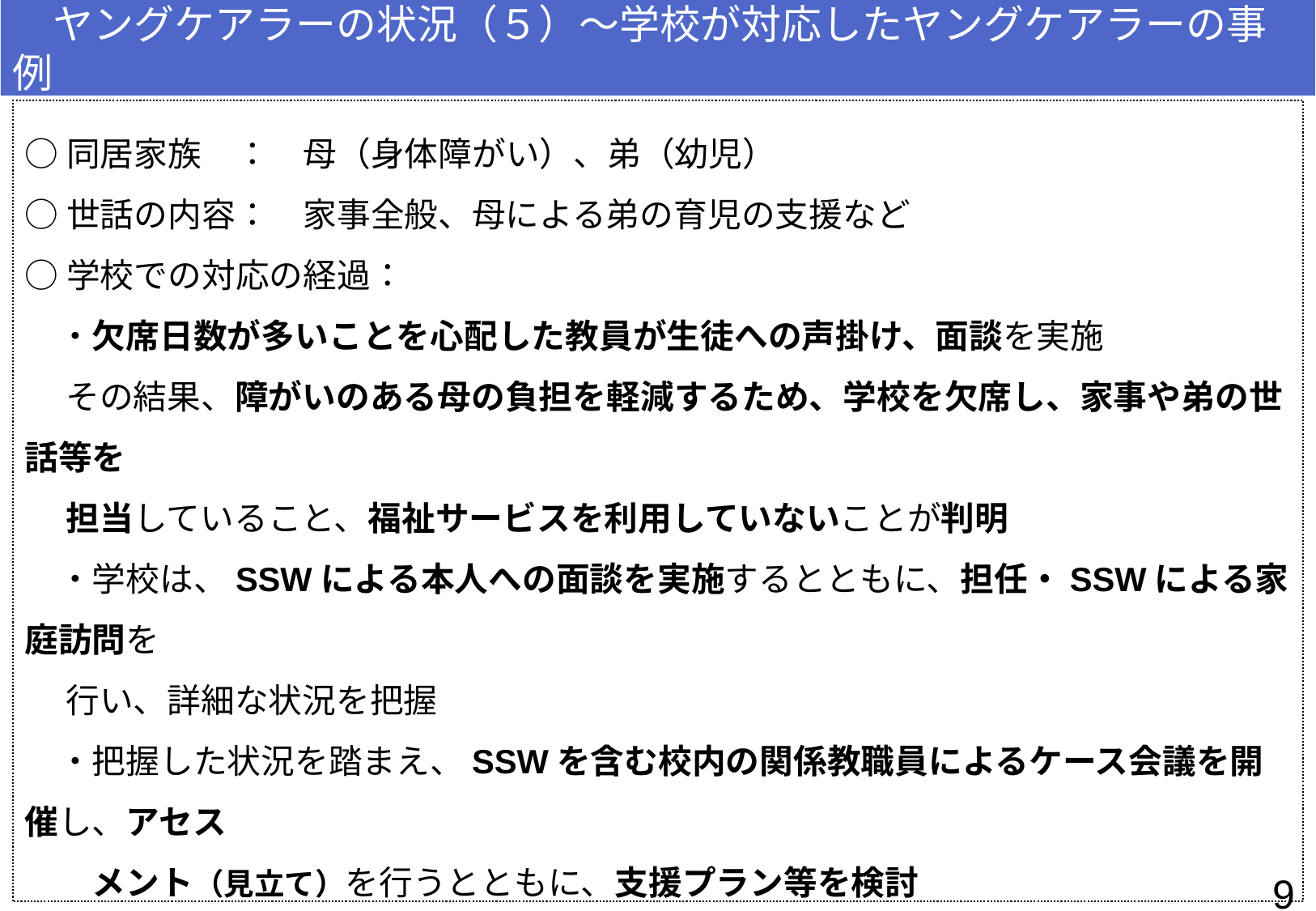

ヤングケアラーの状況（５）～学校が対応したヤングケアラーの事例
○同居家族　：　母（身体障がい）、弟（幼児）
○世話の内容：　家事全般、母による弟の育児の支援など
○学校での対応の経過：
　・欠席日数が多いことを心配した教員が生徒への声掛け、面談を実施
　 その結果、障がいのある母の負担を軽減するため、学校を欠席し、家事や弟の世話等を
　 担当していること、福祉サービスを利用していないことが判明
　・学校は、SSWによる本人への面談を実施するとともに、担任・SSWによる家庭訪問を
　 行い、詳細な状況を把握
　・把握した状況を踏まえ、SSWを含む校内の関係教職員によるケース会議を開催し、アセス
　　メント（見立て）を行うとともに、支援プラン等を検討
　・その後、SSWと母が市町村福祉担当課を訪問し、相談した結果、家事援助のヘルパー
　　派遣や弟の保育所入所等、福祉サービスへとつながり、生徒の出席状況は改善
9